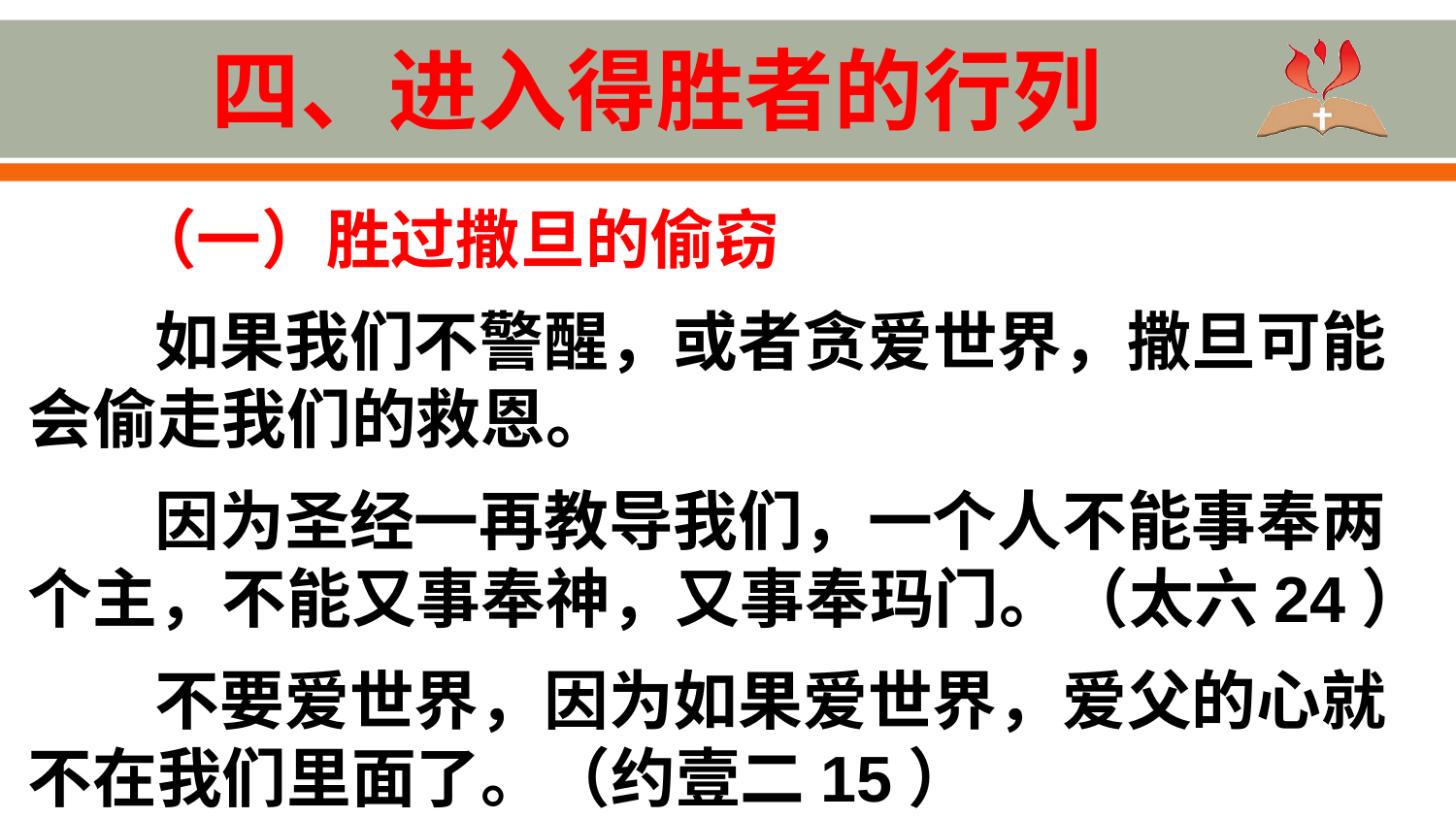

# 四、进入得胜者的行列
      （一）胜过撒旦的偷窃
如果我们不警醒，或者贪爱世界，撒旦可能会偷走我们的救恩。
因为圣经一再教导我们，一个人不能事奉两个主，不能又事奉神，又事奉玛门。（太六24）
不要爱世界，因为如果爱世界，爱父的心就不在我们里面了。（约壹二15）

46